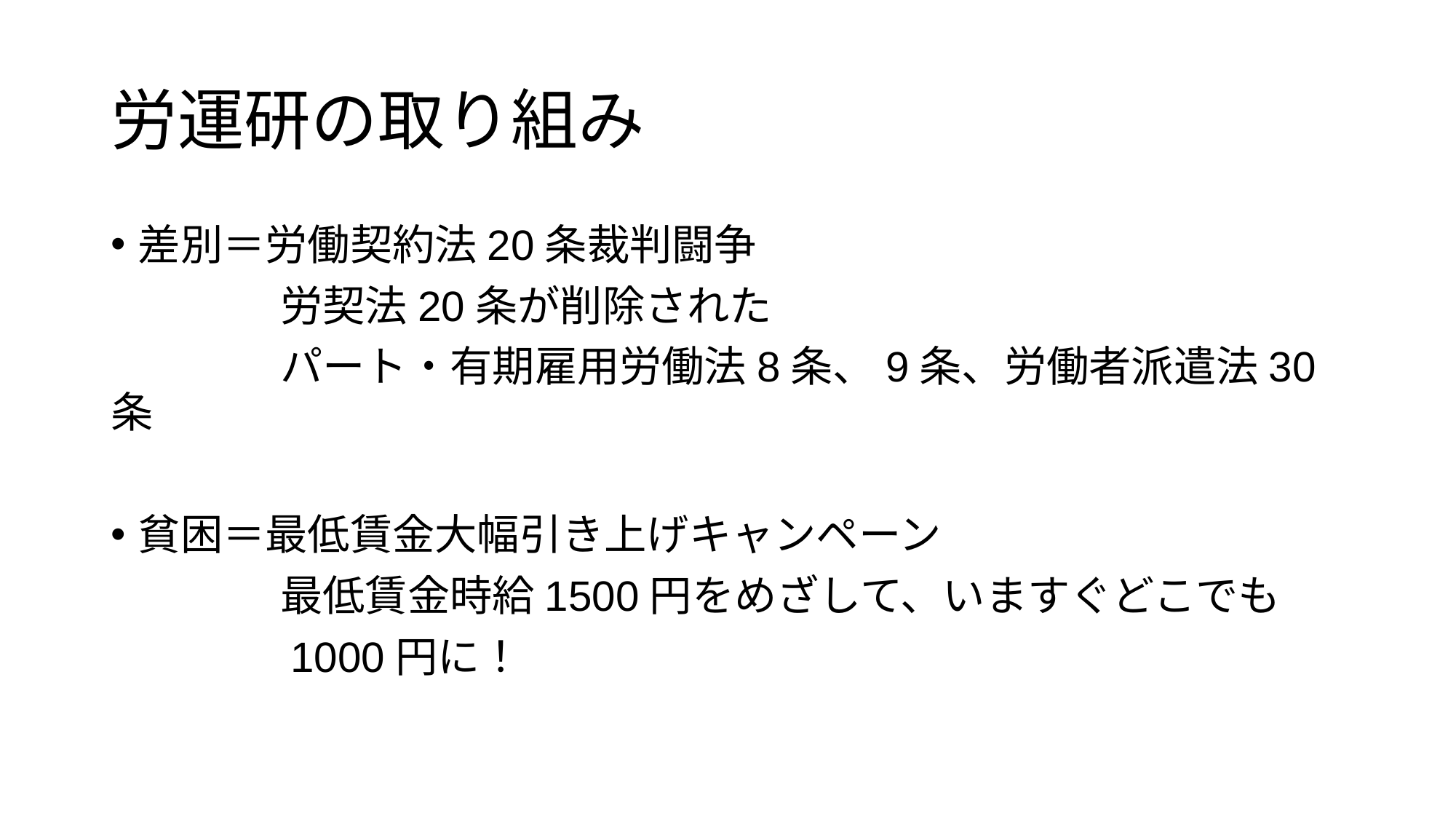

# 労運研の取り組み
差別＝労働契約法20条裁判闘争
　　　　労契法20条が削除された
　　　　パート・有期雇用労働法8条、9条、労働者派遣法30条

貧困＝最低賃金大幅引き上げキャンペーン
　　　　最低賃金時給1500円をめざして、いますぐどこでも
　　　　1000円に！